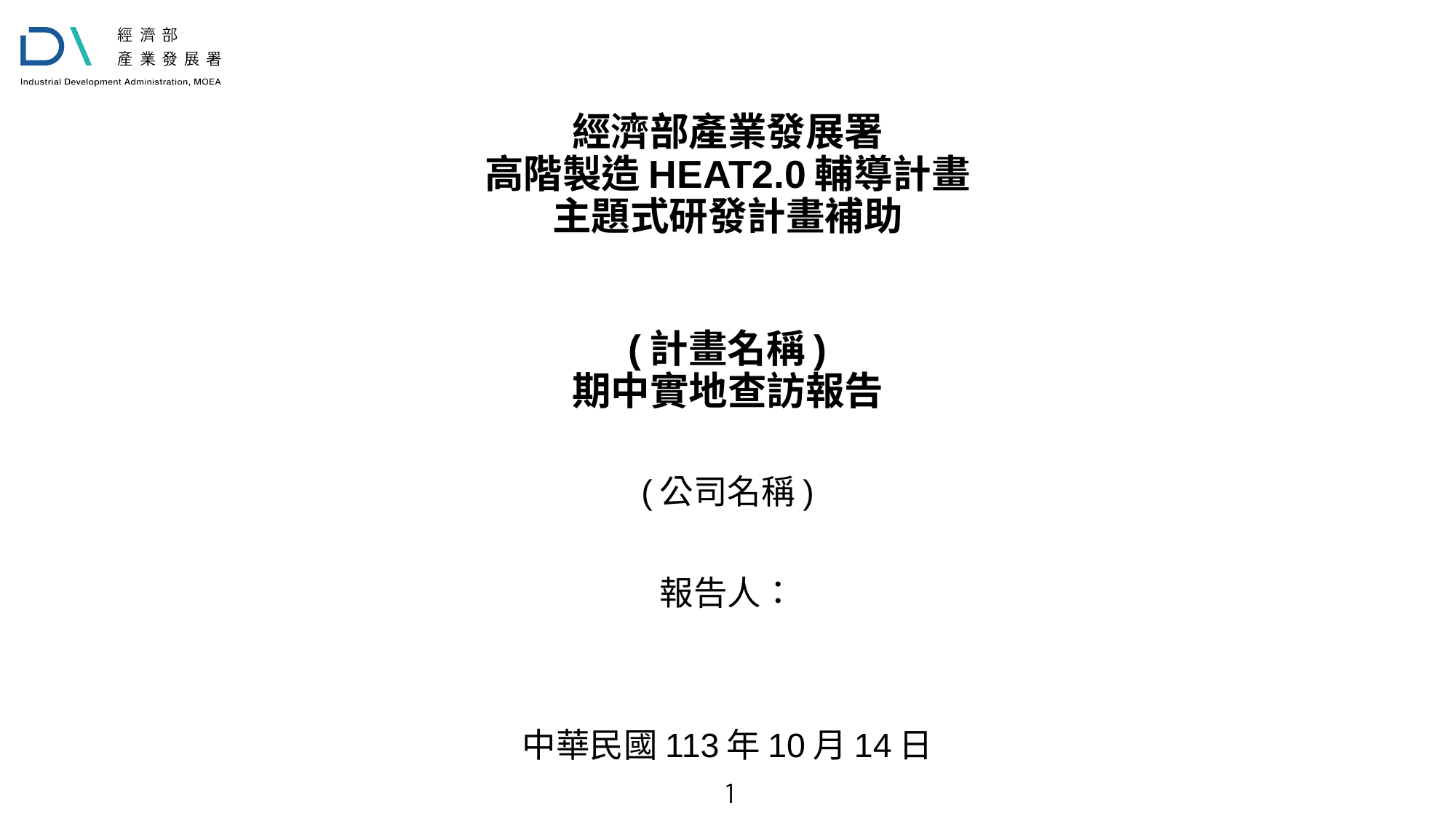

經濟部產業發展署
高階製造HEAT2.0輔導計畫
主題式研發計畫補助
(計畫名稱)
期中實地查訪報告
(公司名稱)

報告人：

中華民國113年10月14日
1